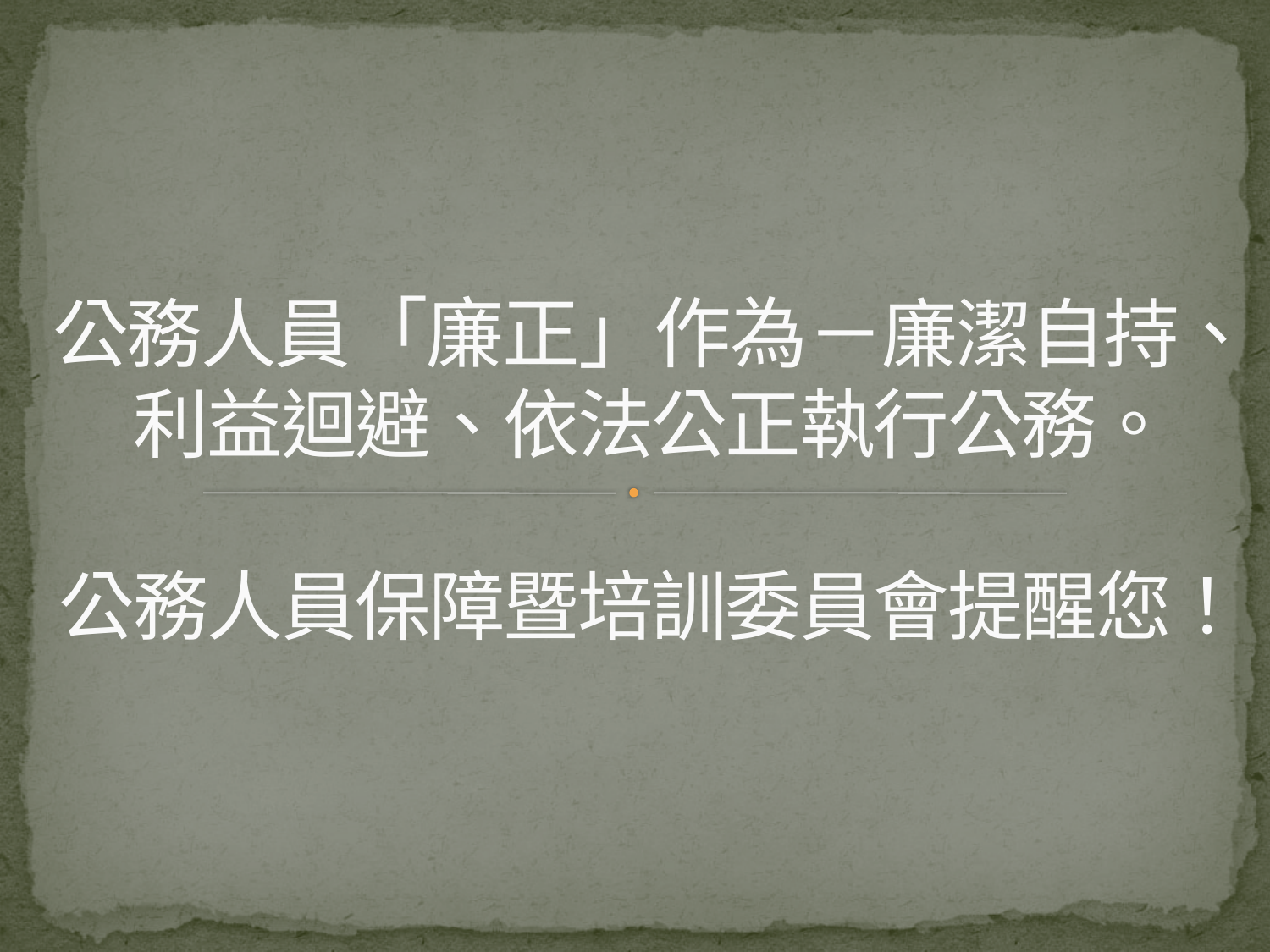

# 公務人員「廉正」作為－廉潔自持、利益迴避、依法公正執行公務。 公務人員保障暨培訓委員會提醒您！